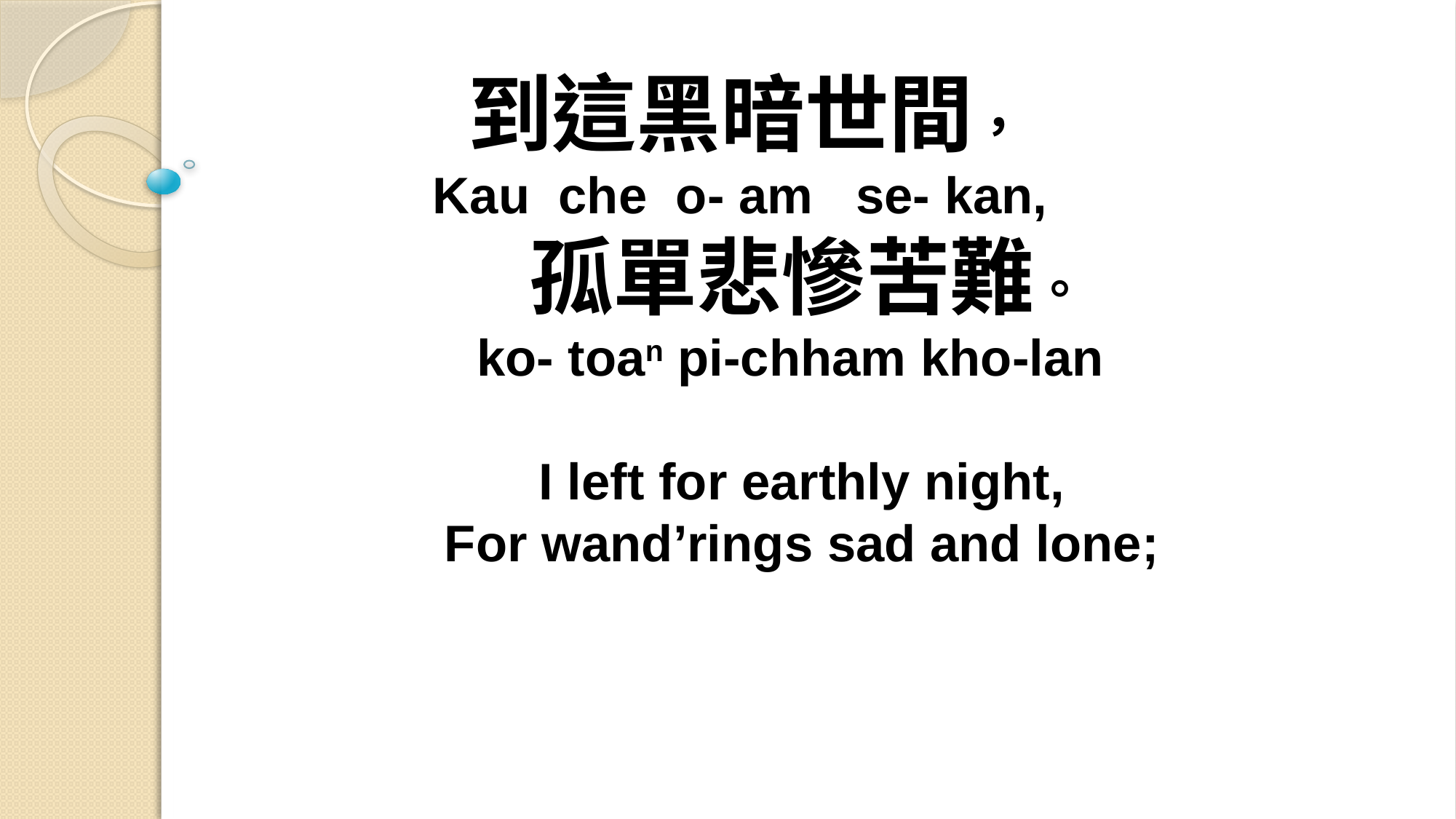

# 到這黑暗世間， Kau  che  o- am   se- kan, 孤單悲慘苦難。 ko- toan pi-chham kho-lan I left for earthly night, For wand’rings sad and lone;